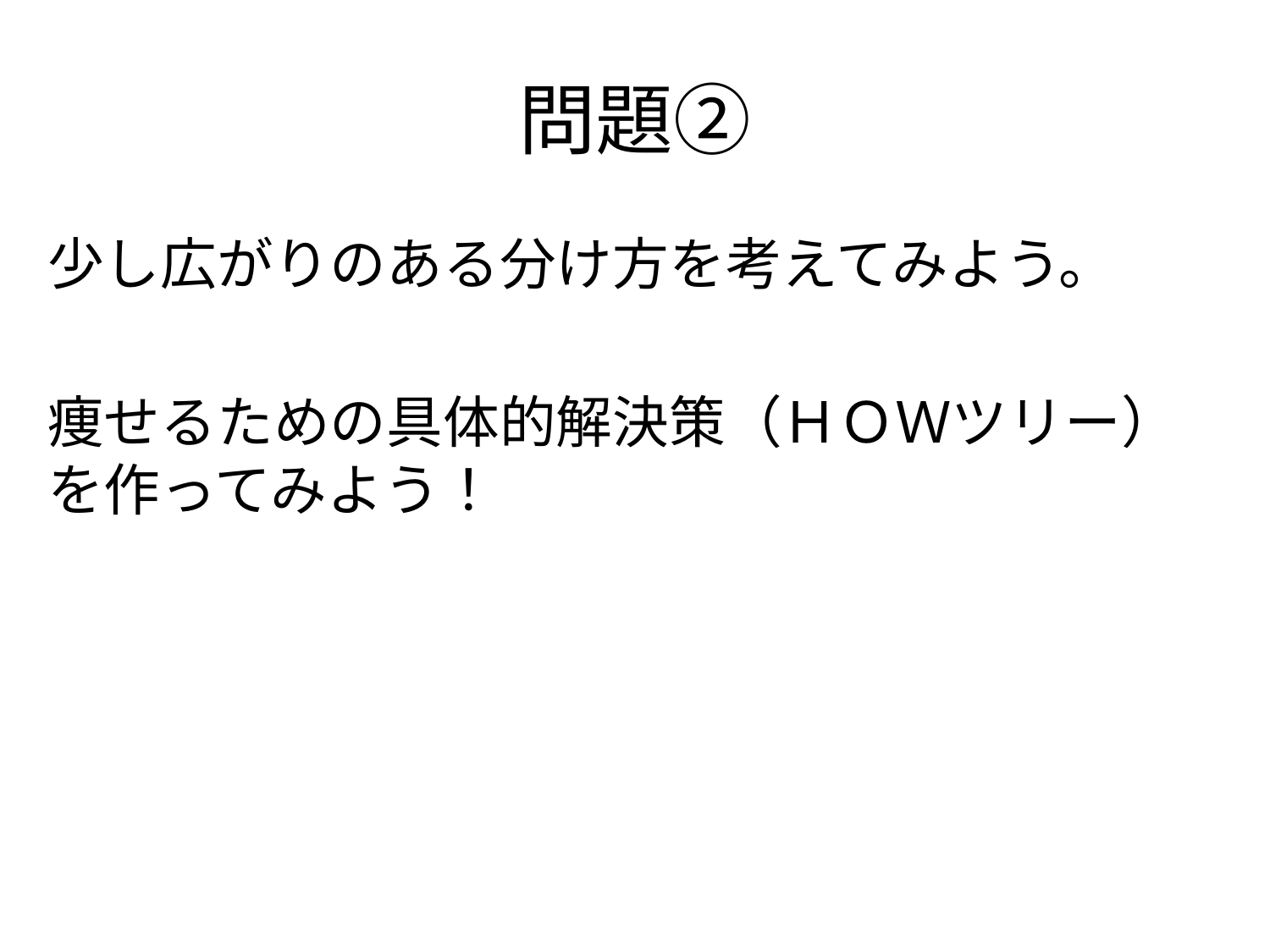

# 問題②
少し広がりのある分け方を考えてみよう。

痩せるための具体的解決策（ＨＯＷツリー）を作ってみよう！